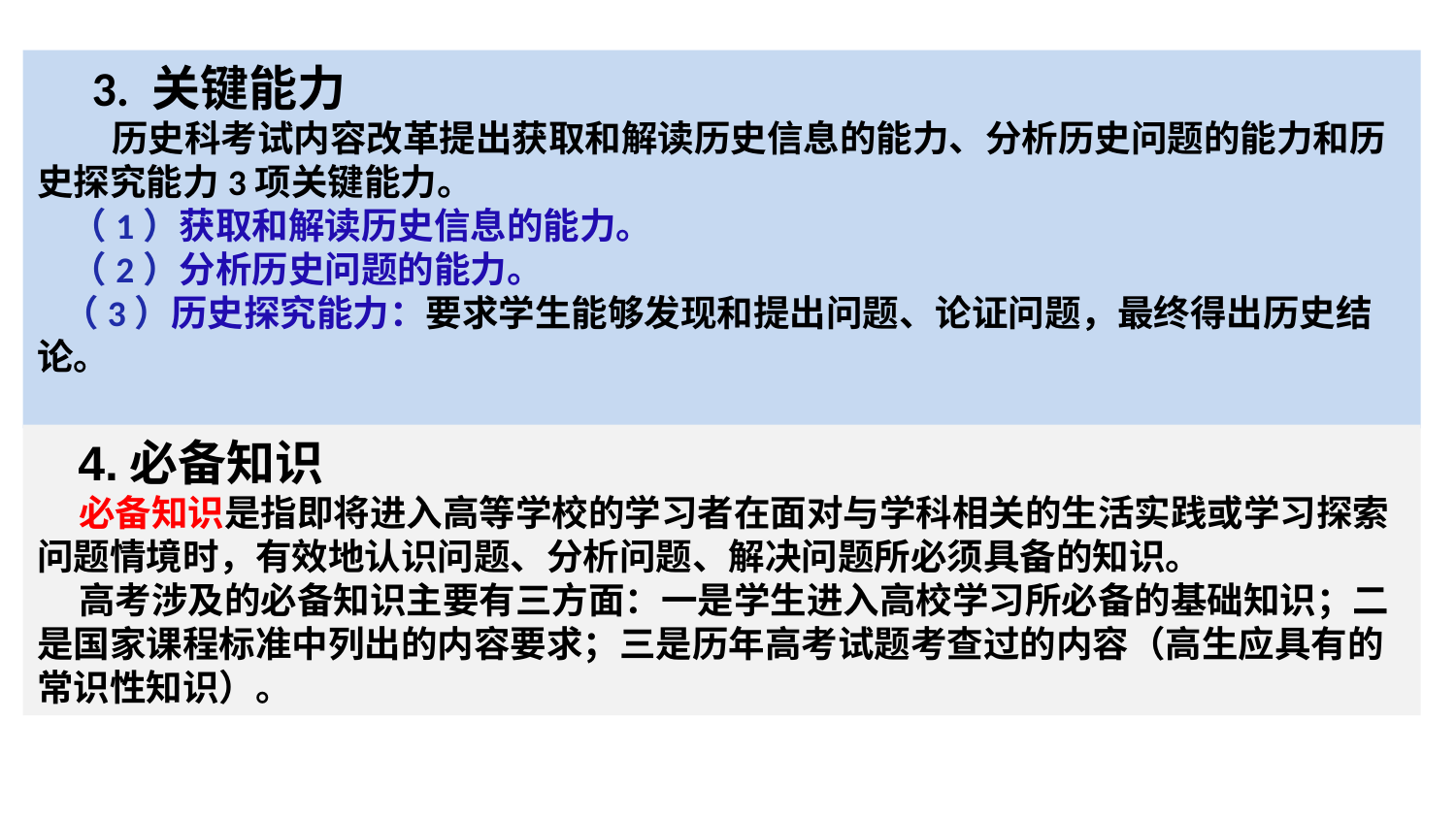

3. 关键能力
        历史科考试内容改革提出获取和解读历史信息的能力、分析历史问题的能力和历史探究能力3项关键能力。
   （1）获取和解读历史信息的能力。
   （2）分析历史问题的能力。
  （3）历史探究能力：要求学生能够发现和提出问题、论证问题，最终得出历史结论。

   4.必备知识
    必备知识是指即将进入高等学校的学习者在面对与学科相关的生活实践或学习探索问题情境时，有效地认识问题、分析问题、解决问题所必须具备的知识。
    高考涉及的必备知识主要有三方面：一是学生进入高校学习所必备的基础知识；二是国家课程标准中列出的内容要求；三是历年高考试题考查过的内容（高生应具有的常识性知识）。